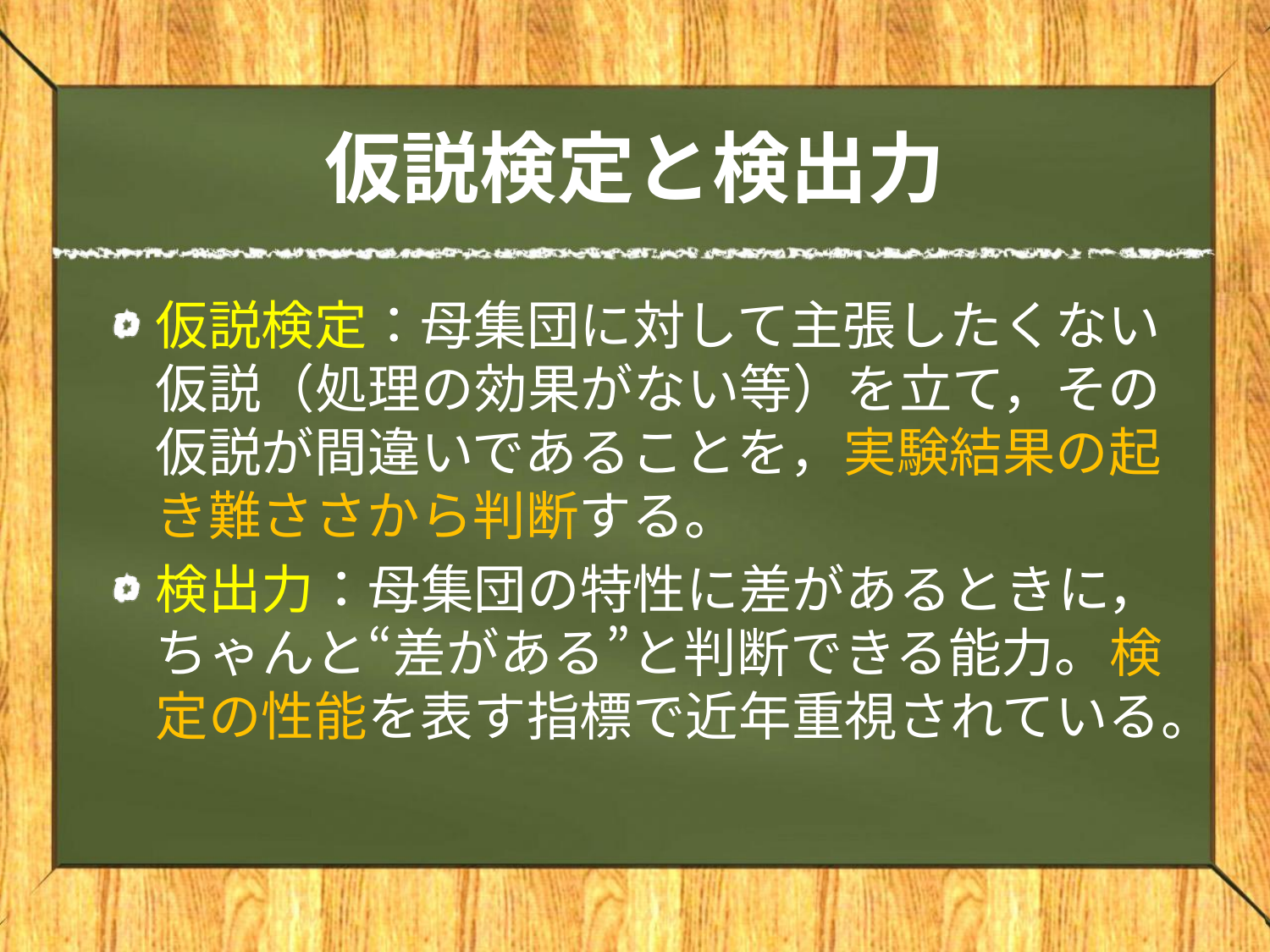

# 仮説検定と検出力
仮説検定：母集団に対して主張したくない仮説（処理の効果がない等）を立て，その仮説が間違いであることを，実験結果の起き難ささから判断する。
検出力：母集団の特性に差があるときに，ちゃんと“差がある”と判断できる能力。検定の性能を表す指標で近年重視されている。